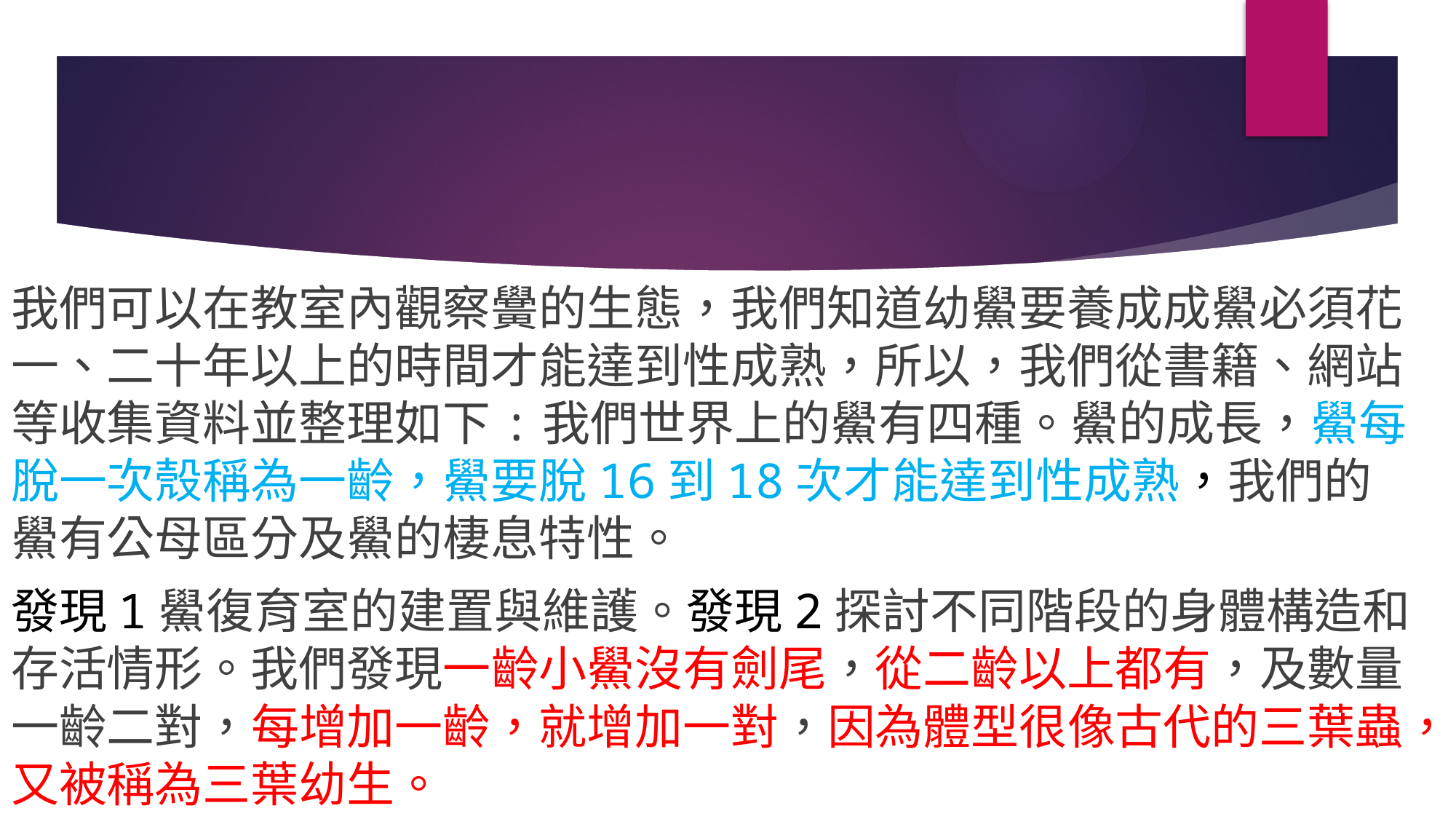

#
我們可以在教室內觀察黌的生態，我們知道幼鱟要養成成鱟必須花一、二十年以上的時間才能達到性成熟，所以，我們從書籍、網站等收集資料並整理如下:我們世界上的鱟有四種。鱟的成長，鱟每脫一次殼稱為一齡，鱟要脫16到18次才能達到性成熟，我們的鱟有公母區分及鱟的棲息特性。
發現1鱟復育室的建置與維護。發現2探討不同階段的身體構造和存活情形。我們發現一齡小鱟沒有劍尾，從二齡以上都有，及數量一齡二對，每增加一齡，就增加一對，因為體型很像古代的三葉蟲，又被稱為三葉幼生。